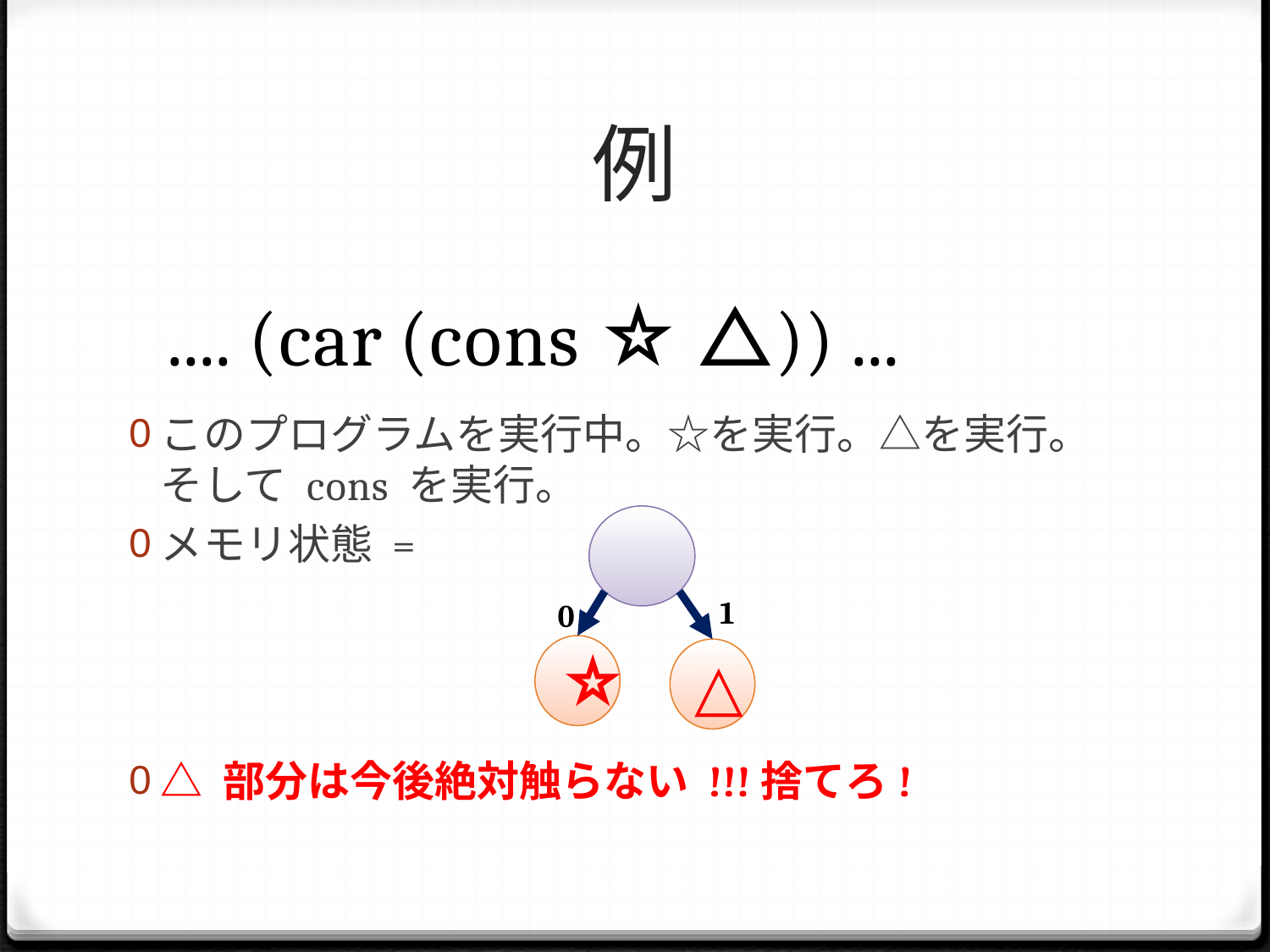

# 例
.... (car (cons ☆ △)) ...

このプログラムを実行中。☆を実行。△を実行。
そして cons を実行。
メモリ状態 =

△ 部分は今後絶対触らない !!!捨てろ!

1
0
☆
△